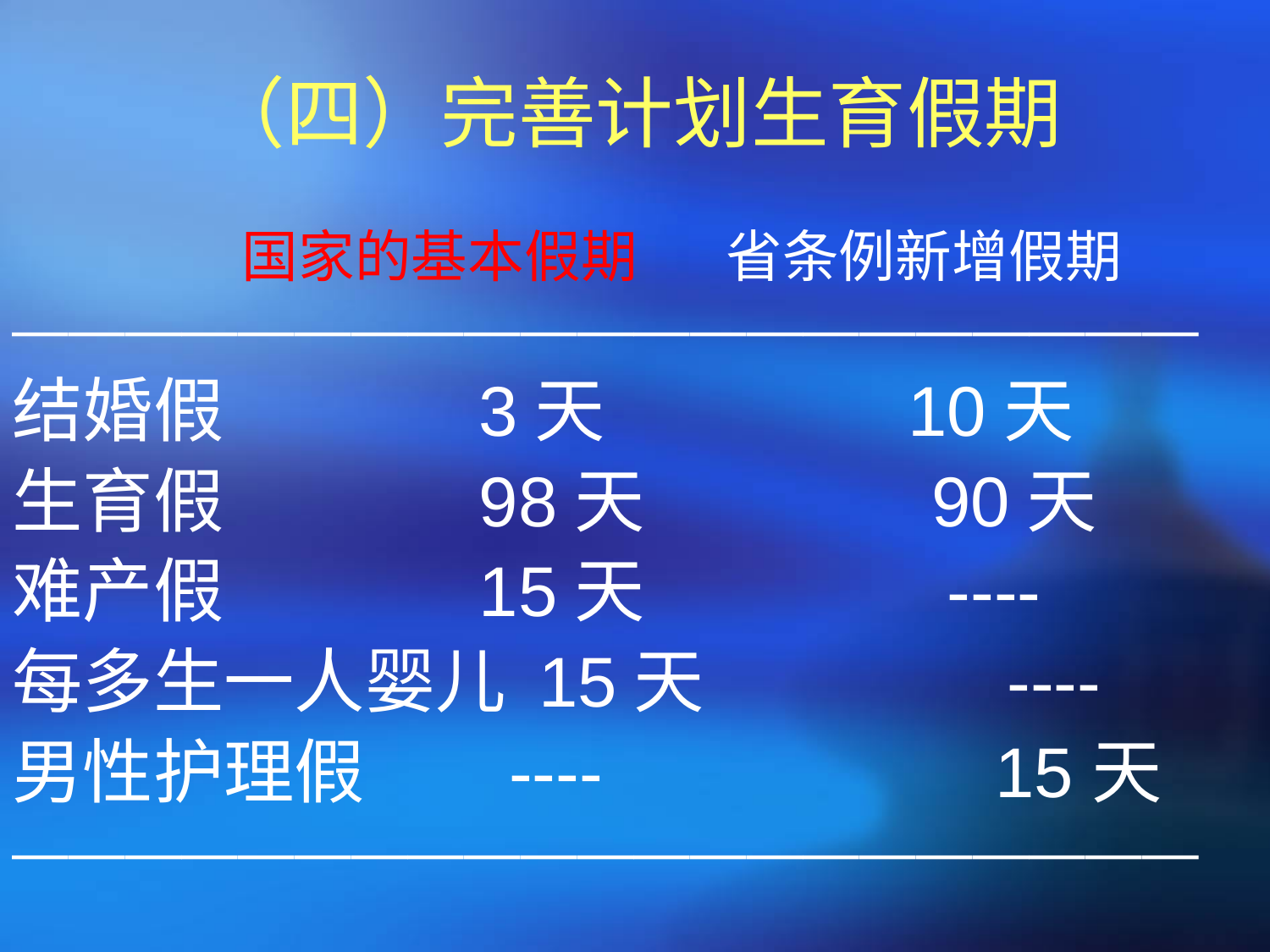

# （四）完善计划生育假期
                 国家的基本假期       省条例新增假期
—————————————————————
结婚假               3天                  10天
生育假               98天                 90天
难产假               15天                  ----
每多生一人婴儿 15天                  ----
男性护理假        ----                    15天
—————————————————————